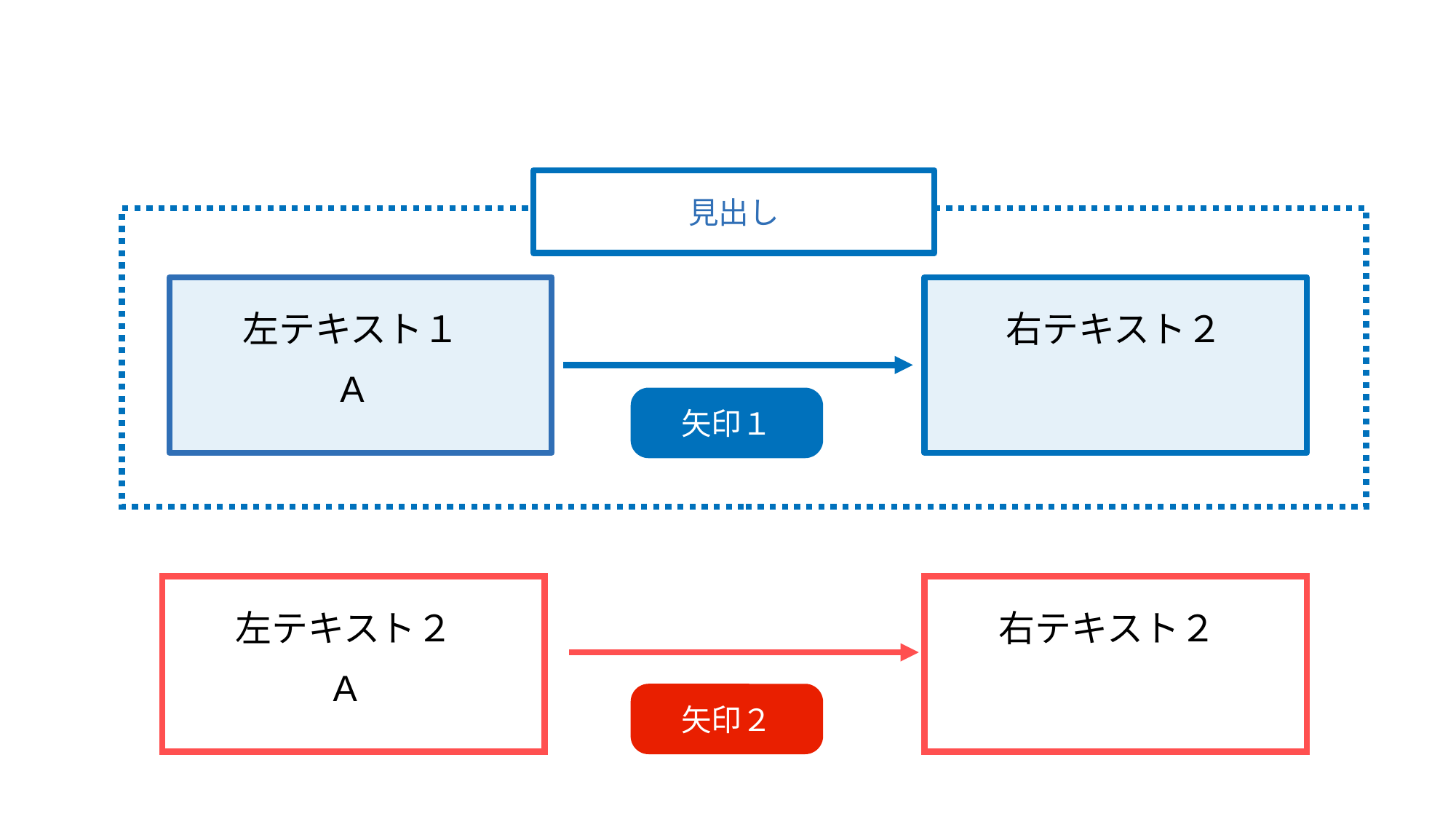

見出し

左テキスト１
右テキスト２
A

矢印１

左テキスト２
右テキスト２

A
矢印２